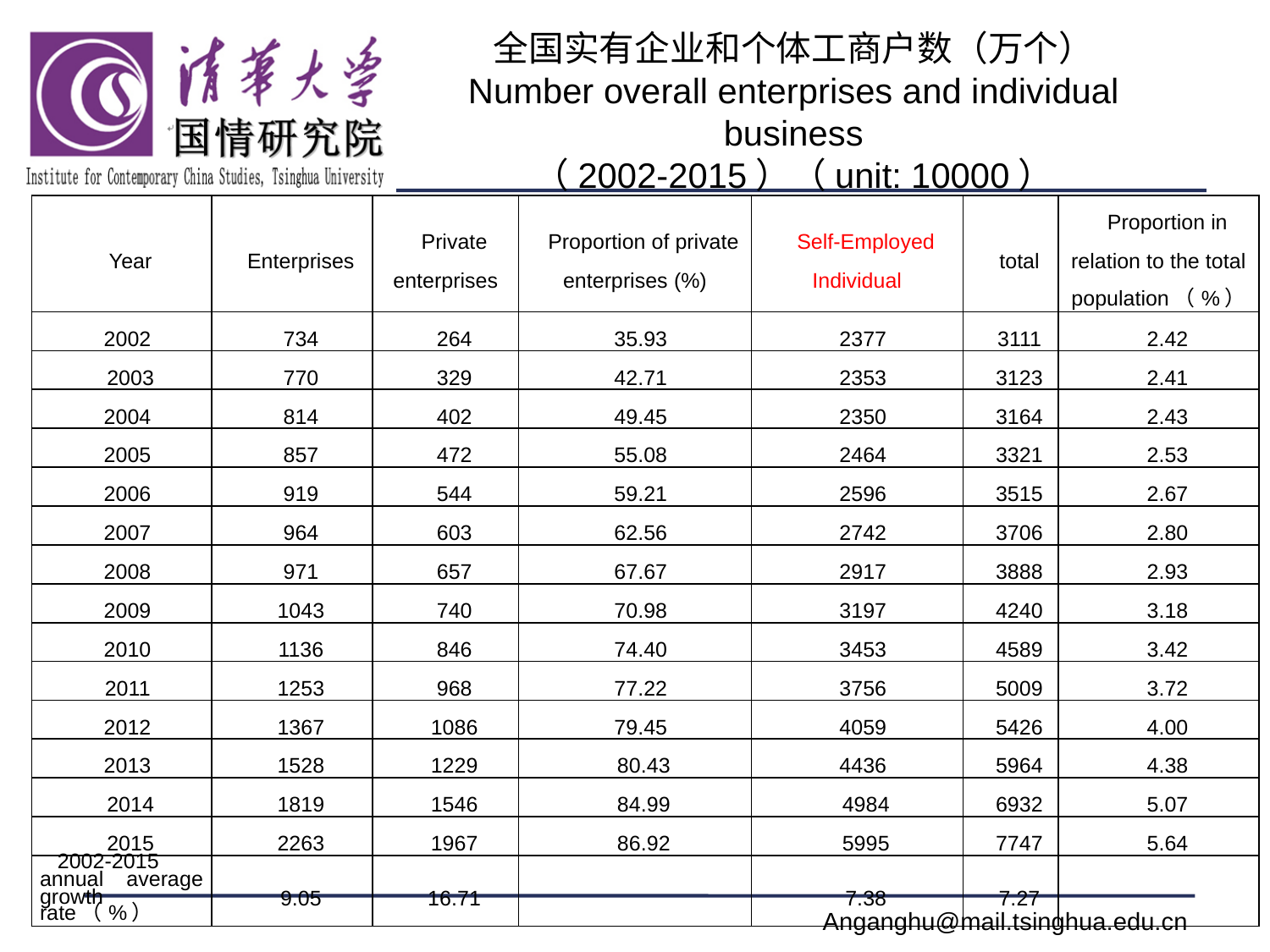

# 全国实有企业和个体工商户数（万个） Number overall enterprises and individual business （2002-2015）（unit: 10000）
| Year | Enterprises | Private enterprises | Proportion of private enterprises (%) | Self-Employed Individual | total | Proportion in relation to the total population（%） |
| --- | --- | --- | --- | --- | --- | --- |
| 2002 | 734 | 264 | 35.93 | 2377 | 3111 | 2.42 |
| 2003 | 770 | 329 | 42.71 | 2353 | 3123 | 2.41 |
| 2004 | 814 | 402 | 49.45 | 2350 | 3164 | 2.43 |
| 2005 | 857 | 472 | 55.08 | 2464 | 3321 | 2.53 |
| 2006 | 919 | 544 | 59.21 | 2596 | 3515 | 2.67 |
| 2007 | 964 | 603 | 62.56 | 2742 | 3706 | 2.80 |
| 2008 | 971 | 657 | 67.67 | 2917 | 3888 | 2.93 |
| 2009 | 1043 | 740 | 70.98 | 3197 | 4240 | 3.18 |
| 2010 | 1136 | 846 | 74.40 | 3453 | 4589 | 3.42 |
| 2011 | 1253 | 968 | 77.22 | 3756 | 5009 | 3.72 |
| 2012 | 1367 | 1086 | 79.45 | 4059 | 5426 | 4.00 |
| 2013 | 1528 | 1229 | 80.43 | 4436 | 5964 | 4.38 |
| 2014 | 1819 | 1546 | 84.99 | 4984 | 6932 | 5.07 |
| 2015 | 2263 | 1967 | 86.92 | 5995 | 7747 | 5.64 |
| 2002-2015 annual average growth rate（%） | 9.05 | 16.71 |  | 7.38 | 7.27 |  |